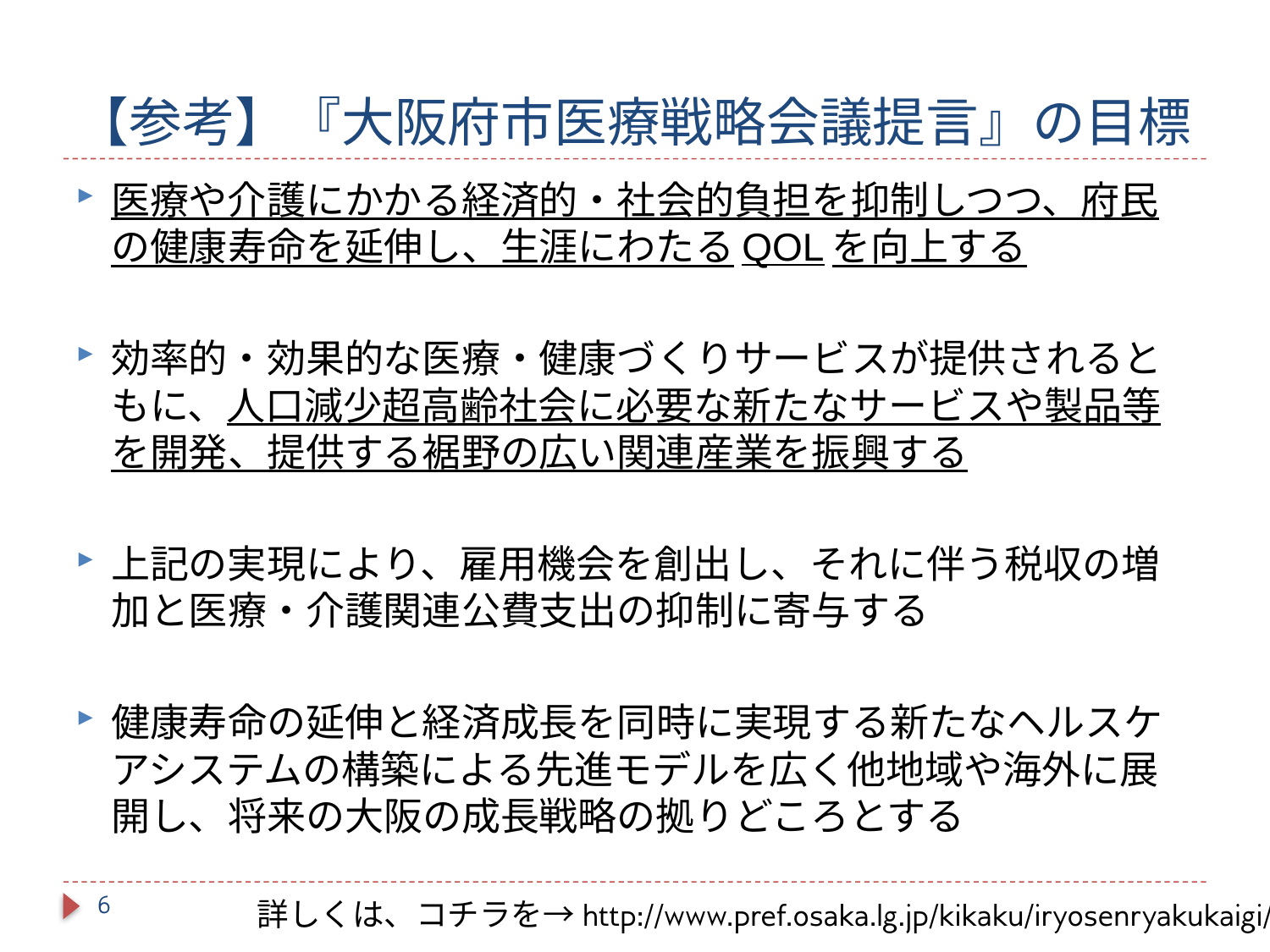

# 【参考】『大阪府市医療戦略会議提言』の目標
医療や介護にかかる経済的・社会的負担を抑制しつつ、府民の健康寿命を延伸し、生涯にわたるQOLを向上する

効率的・効果的な医療・健康づくりサービスが提供されるともに、人口減少超高齢社会に必要な新たなサービスや製品等を開発、提供する裾野の広い関連産業を振興する

上記の実現により、雇用機会を創出し、それに伴う税収の増加と医療・介護関連公費支出の抑制に寄与する

健康寿命の延伸と経済成長を同時に実現する新たなヘルスケアシステムの構築による先進モデルを広く他地域や海外に展開し、将来の大阪の成長戦略の拠りどころとする

6
詳しくは、コチラを→http://www.pref.osaka.lg.jp/kikaku/iryosenryakukaigi/